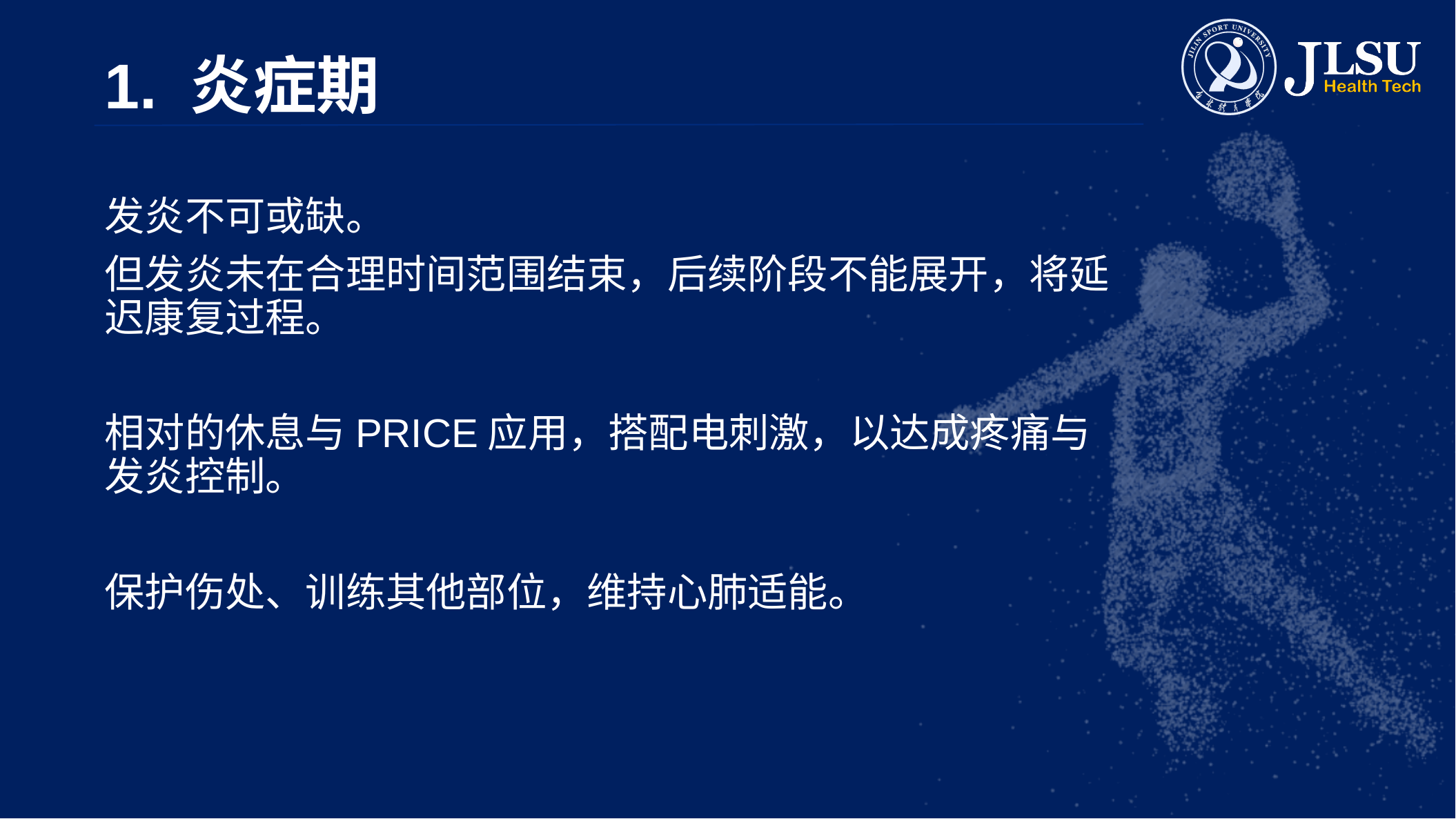

# 1. 炎症期
发炎不可或缺。
但发炎未在合理时间范围结束，后续阶段不能展开，将延迟康复过程。

相对的休息与PRICE应用，搭配电刺激，以达成疼痛与发炎控制。

保护伤处、训练其他部位，维持心肺适能。